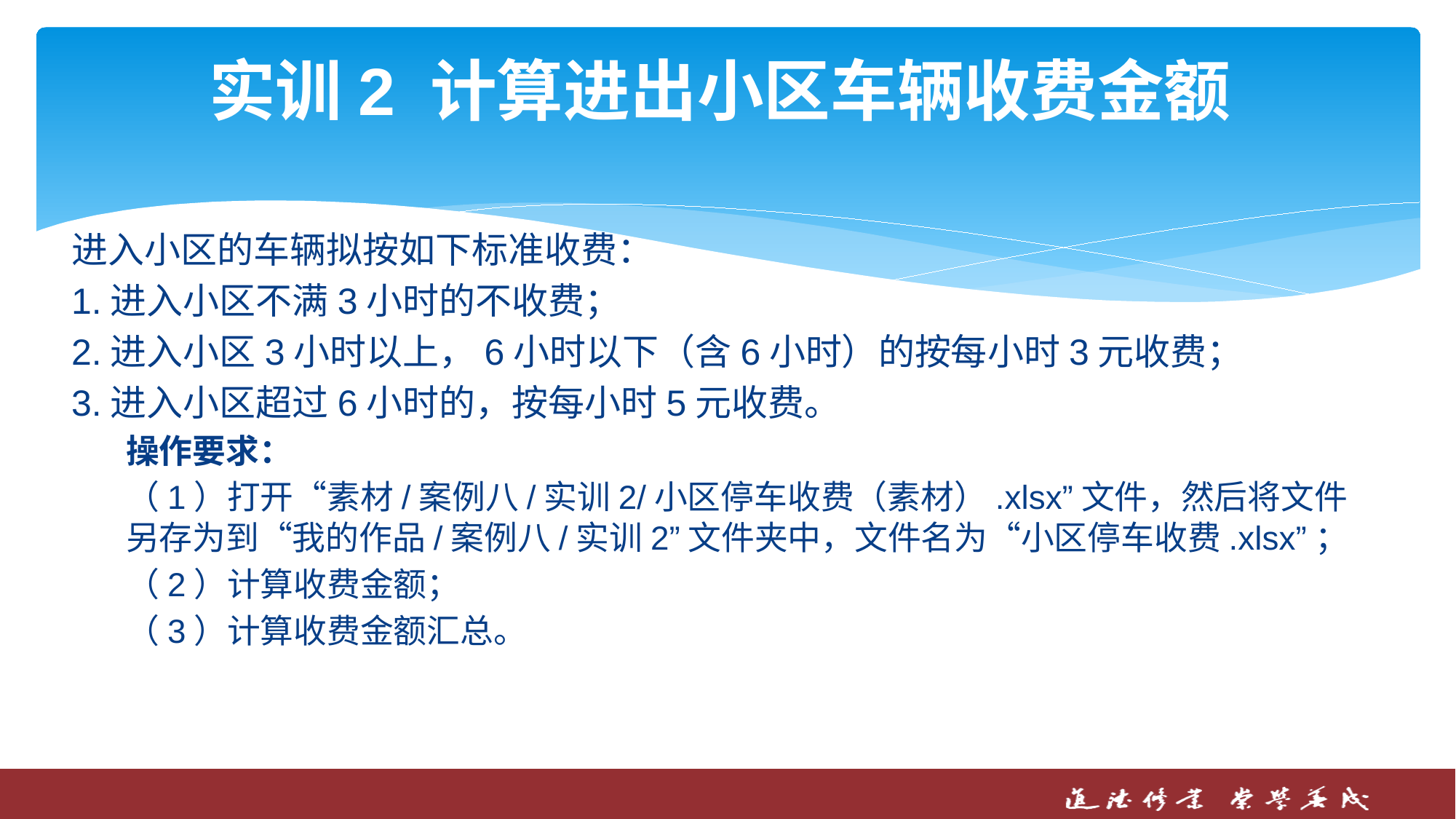

# 实训2 计算进出小区车辆收费金额
进入小区的车辆拟按如下标准收费：
1.进入小区不满3小时的不收费；
2.进入小区3小时以上，6小时以下（含6小时）的按每小时3元收费；
3.进入小区超过6小时的，按每小时5元收费。
操作要求：
（1）打开“素材/案例八/实训2/小区停车收费（素材）.xlsx”文件，然后将文件另存为到“我的作品/案例八/实训2”文件夹中，文件名为“小区停车收费.xlsx”；
（2）计算收费金额；
（3）计算收费金额汇总。